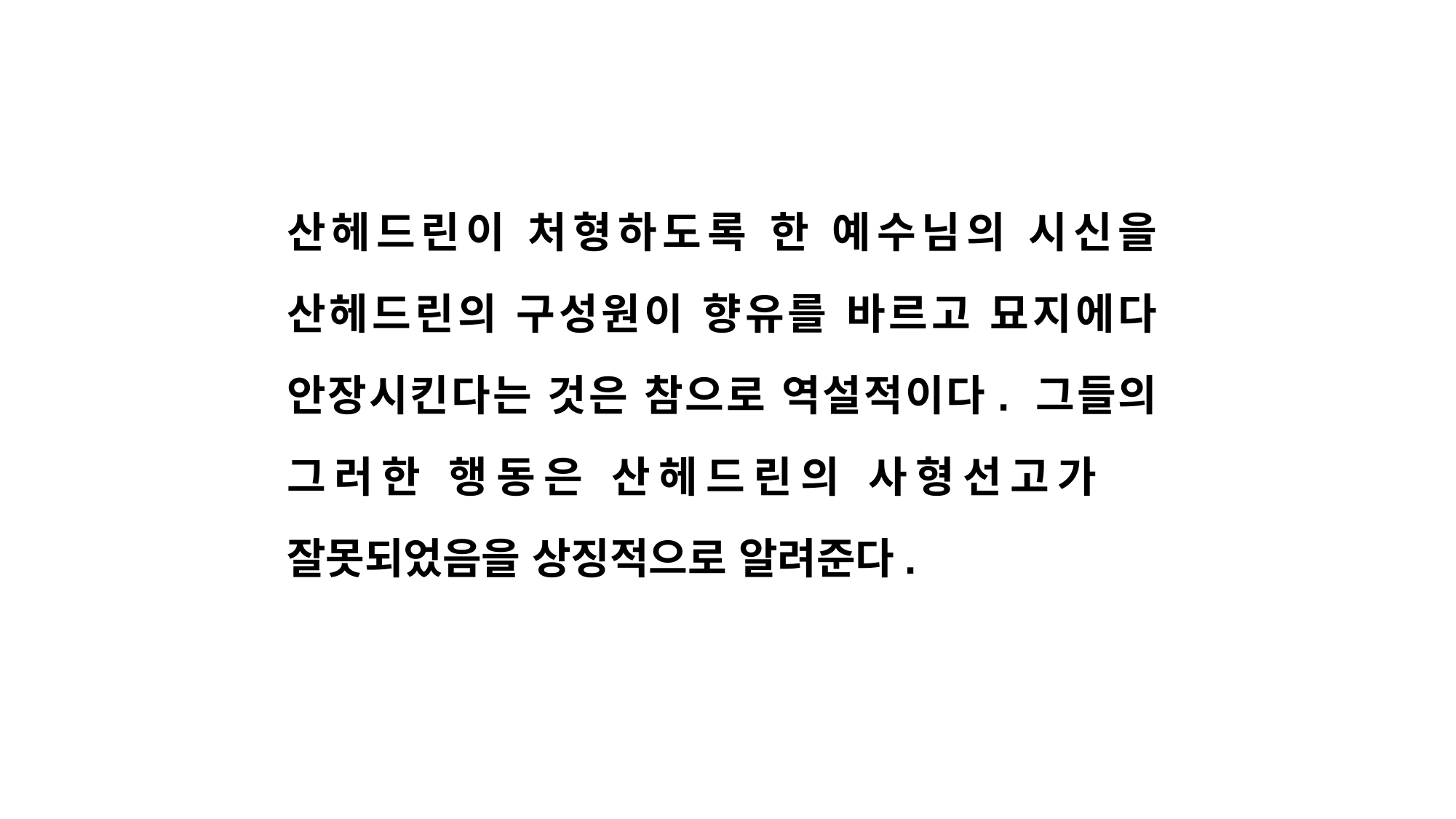

산헤드린이 처형하도록 한 예수님의 시신을 산헤드린의 구성원이 향유를 바르고 묘지에다 안장시킨다는 것은 참으로 역설적이다. 그들의 그러한 행동은 산헤드린의 사형선고가    잘못되었음을 상징적으로 알려준다.